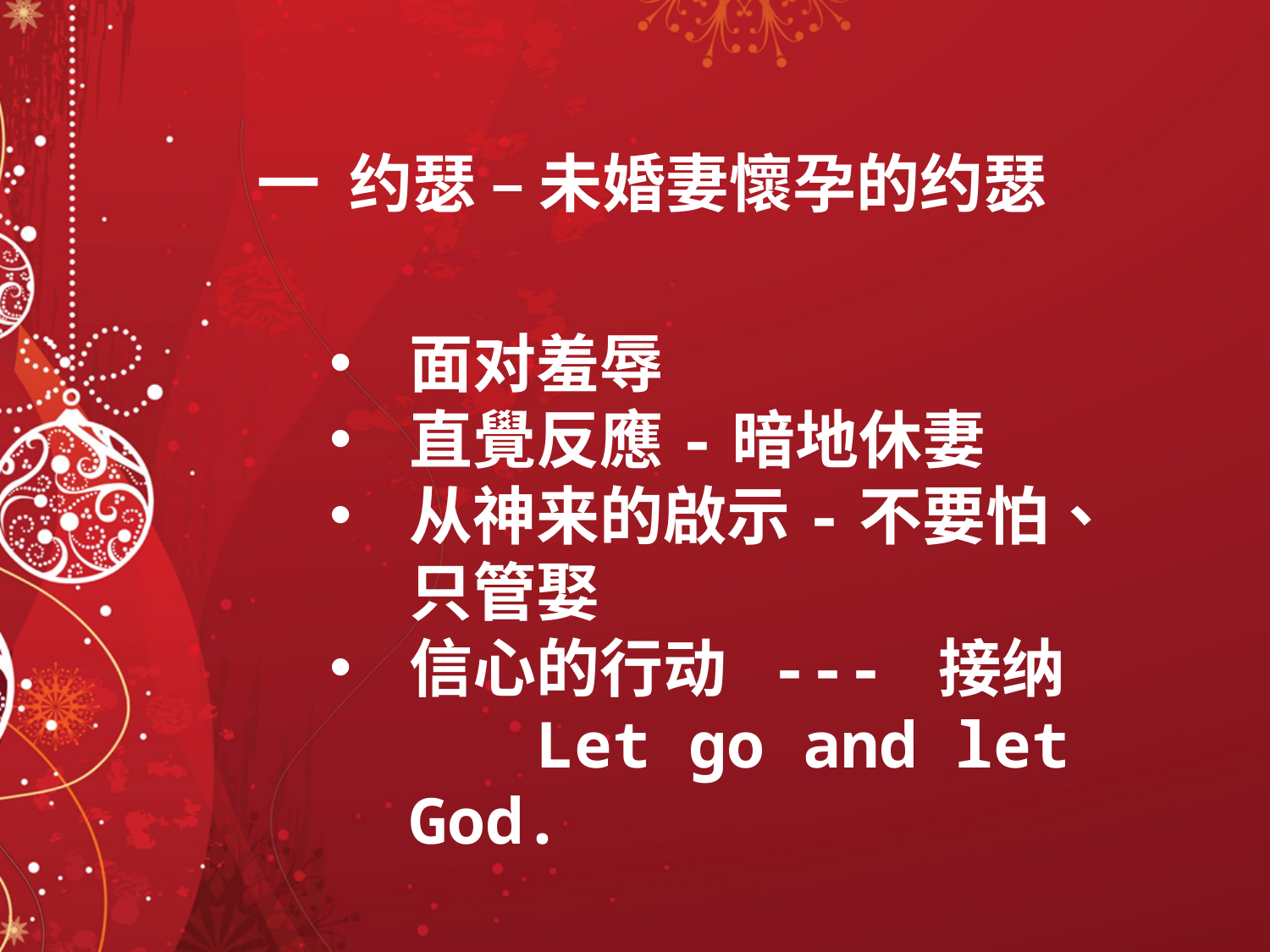

一  约瑟 – 未婚妻懷孕的约瑟
面对羞辱
直覺反應-暗地休妻
从神来的啟示-不要怕、只管娶
信心的行动  --- 接纳
		Let go and let God.